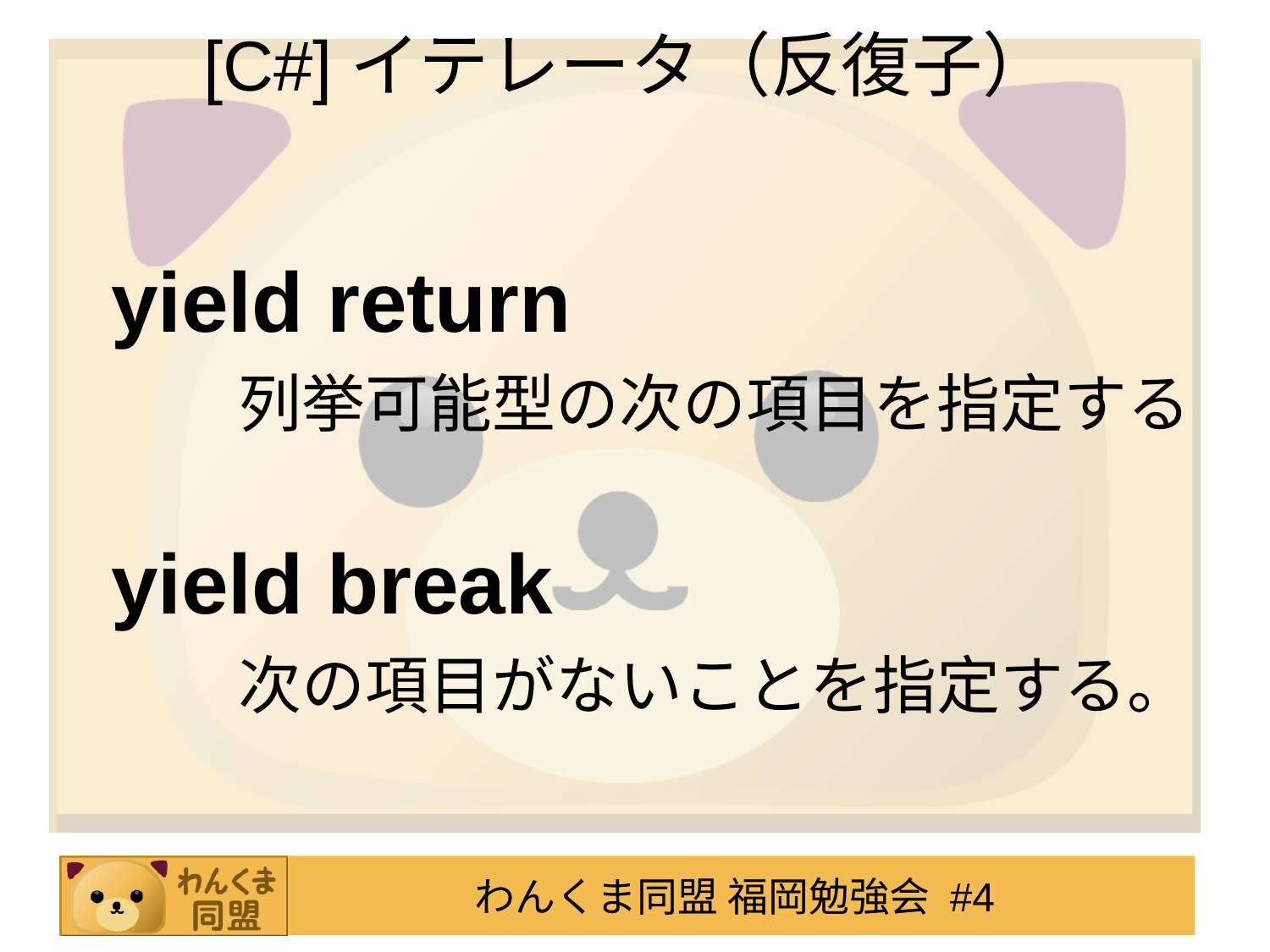

# [C#]イテレータ（反復子）
yield return
		列挙可能型の次の項目を指定する
yield break
		次の項目がないことを指定する。